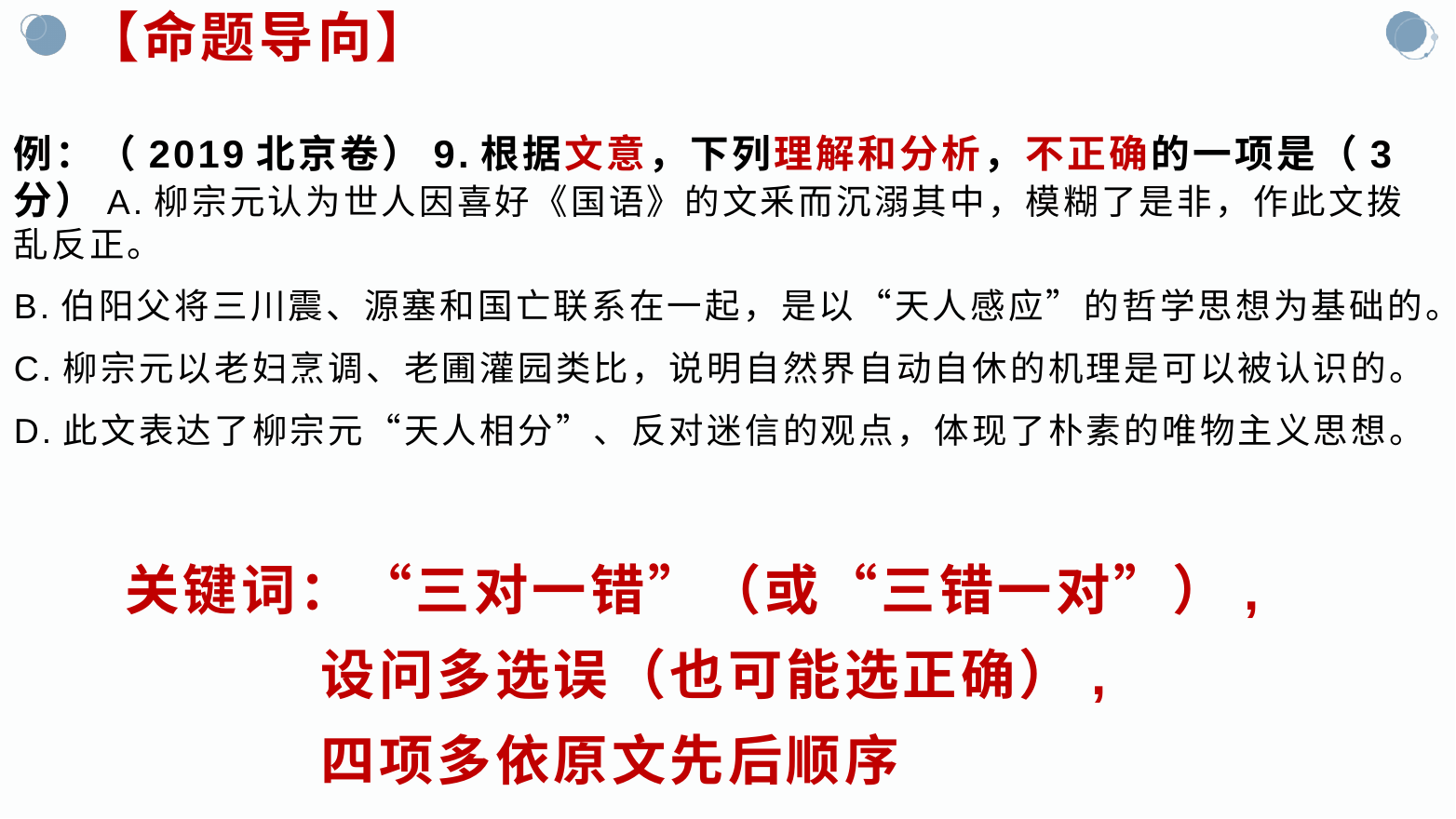

# 【命题导向】
例：（2019北京卷）9.根据文意，下列理解和分析，不正确的一项是（3分）A.柳宗元认为世人因喜好《国语》的文釆而沉溺其中，模糊了是非，作此文拨乱反正。
B.伯阳父将三川震、源塞和国亡联系在一起，是以“天人感应”的哲学思想为基础的。
C.柳宗元以老妇烹调、老圃灌园类比，说明自然界自动自休的机理是可以被认识的。
D.此文表达了柳宗元“天人相分”、反对迷信的观点，体现了朴素的唯物主义思想。

      关键词：“三对一错”（或“三错一对”）,
                  设问多选误（也可能选正确）,
                  四项多依原文先后顺序